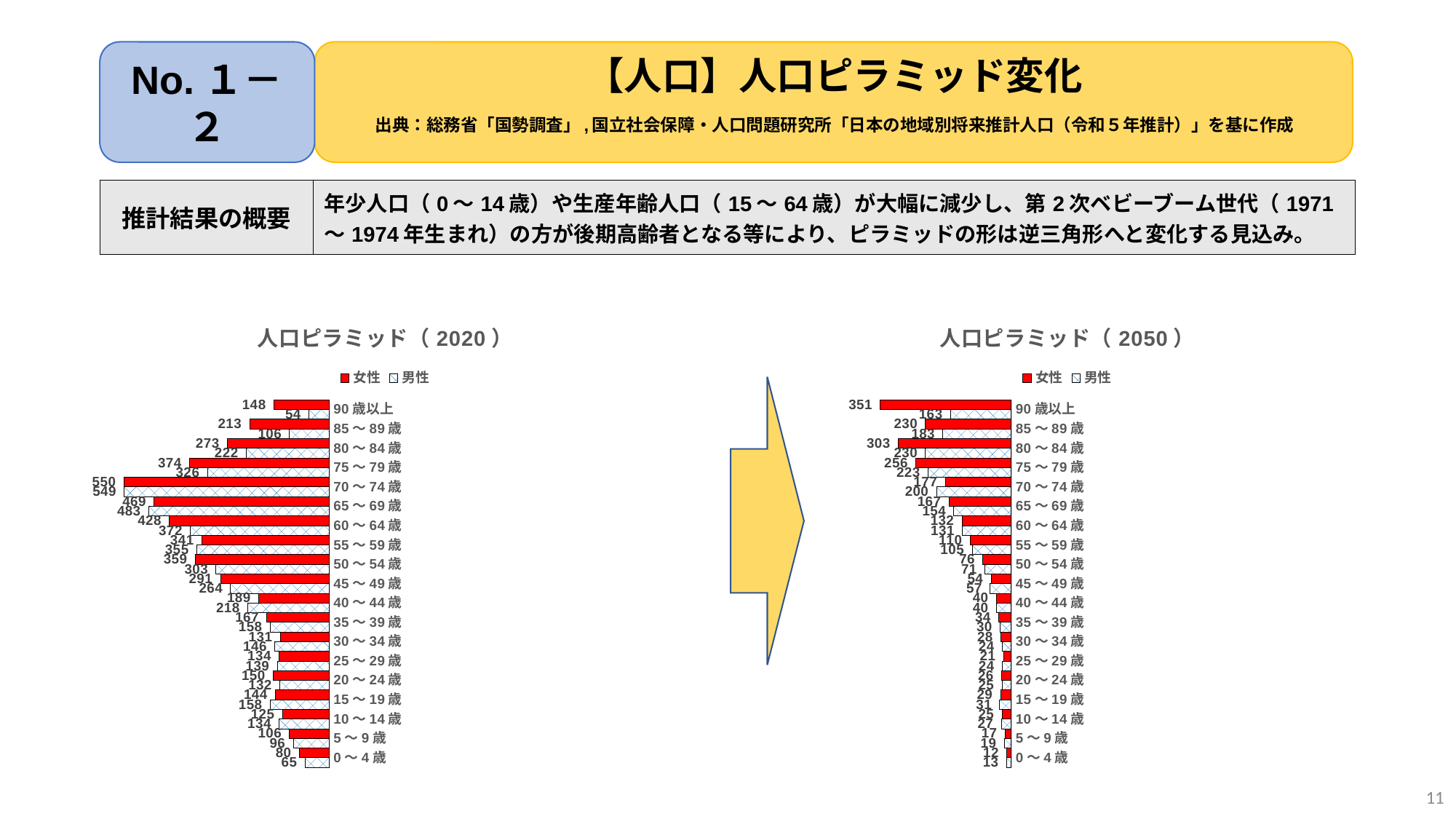

No.１－２

# 【人口】人口ピラミッド変化 出典：総務省「国勢調査」,国立社会保障・人口問題研究所「日本の地域別将来推計人口（令和５年推計）」を基に作成
| 推計結果の概要 | 年少人口（0～14歳）や生産年齢人口（15～64歳）が大幅に減少し、第2次ベビーブーム世代（1971～1974年生まれ）の方が後期高齢者となる等により、ピラミッドの形は逆三角形へと変化する見込み。 |
| --- | --- |

### Chart: 人口ピラミッド（2020）

| Category | 男性 | 女性 |
|---|---|---|
| 0～4歳 | 65.0 | 80.0 |
| 5～9歳 | 96.0 | 106.0 |
| 10～14歳 | 134.0 | 125.0 |
| 15～19歳 | 158.0 | 144.0 |
| 20～24歳 | 132.0 | 150.0 |
| 25～29歳 | 139.0 | 134.0 |
| 30～34歳 | 146.0 | 131.0 |
| 35～39歳 | 158.0 | 167.0 |
| 40～44歳 | 218.0 | 189.0 |
| 45～49歳 | 264.0 | 291.0 |
| 50～54歳 | 303.0 | 359.0 |
| 55～59歳 | 355.0 | 341.0 |
| 60～64歳 | 372.0 | 428.0 |
| 65～69歳 | 483.0 | 469.0 |
| 70～74歳 | 549.0 | 550.0 |
| 75～79歳 | 326.0 | 374.0 |
| 80～84歳 | 222.0 | 273.0 |
| 85～89歳 | 106.0 | 213.0 |
| 90歳以上 | 54.0 | 148.0 |

### Chart: 人口ピラミッド（2050）

| Category | 男性 | 女性 |
|---|---|---|
| 0～4歳 | 13.0 | 12.0 |
| 5～9歳 | 19.0 | 17.0 |
| 10～14歳 | 27.0 | 25.0 |
| 15～19歳 | 31.0 | 29.0 |
| 20～24歳 | 25.0 | 26.0 |
| 25～29歳 | 24.0 | 21.0 |
| 30～34歳 | 24.0 | 28.0 |
| 35～39歳 | 30.0 | 34.0 |
| 40～44歳 | 40.0 | 40.0 |
| 45～49歳 | 57.0 | 54.0 |
| 50～54歳 | 71.0 | 76.0 |
| 55～59歳 | 105.0 | 110.0 |
| 60～64歳 | 131.0 | 132.0 |
| 65～69歳 | 154.0 | 167.0 |
| 70～74歳 | 200.0 | 177.0 |
| 75～79歳 | 223.0 | 256.0 |
| 80～84歳 | 230.0 | 303.0 |
| 85～89歳 | 183.0 | 230.0 |
| 90歳以上 | 163.0 | 351.0 |

11